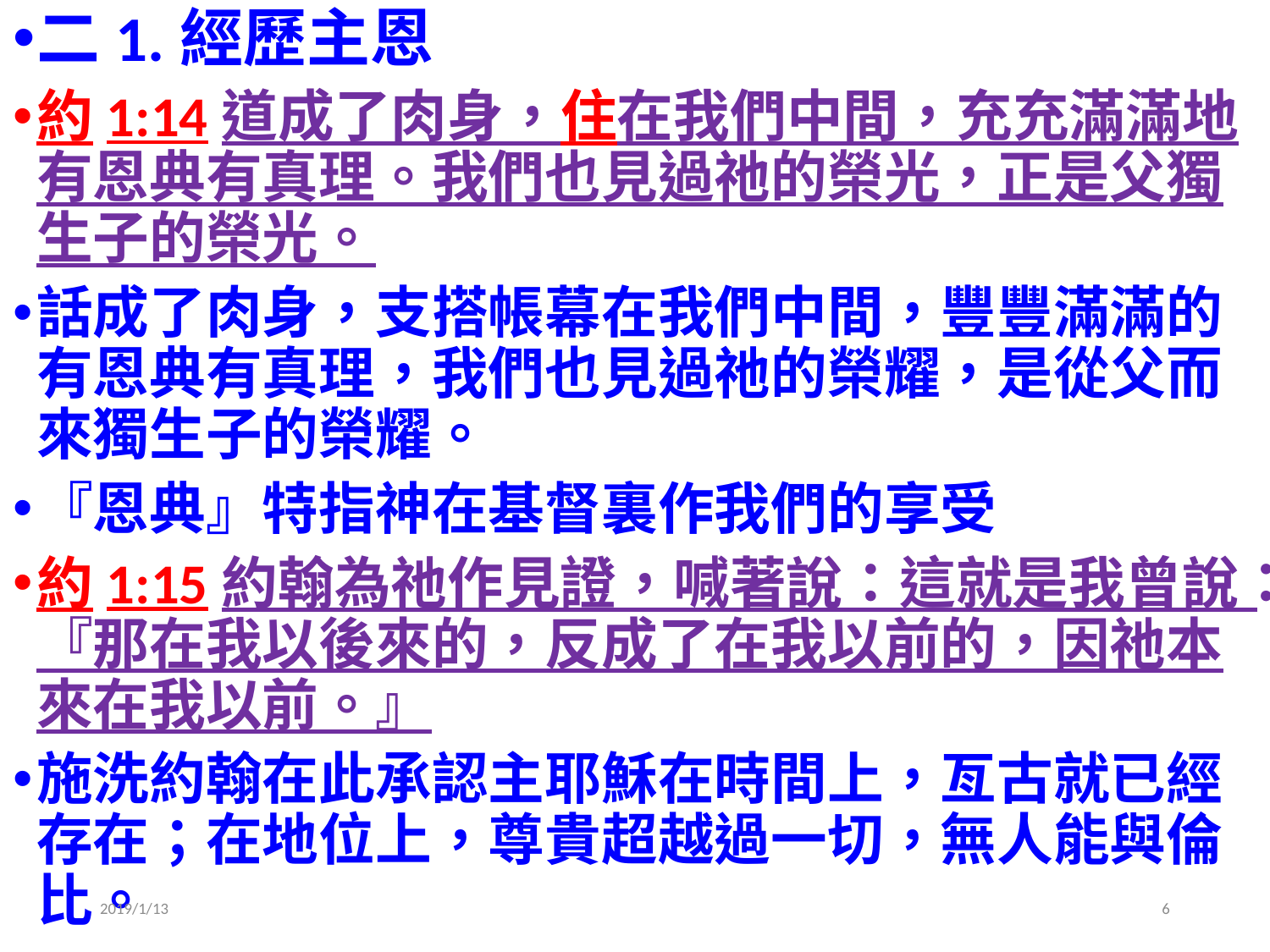

二1.經歷主恩
約1:14道成了肉身，住在我們中間，充充滿滿地有恩典有真理。我們也見過祂的榮光，正是父獨生子的榮光。
話成了肉身，支搭帳幕在我們中間，豐豐滿滿的有恩典有真理，我們也見過祂的榮耀，是從父而來獨生子的榮耀。
『恩典』特指神在基督裏作我們的享受
約1:15約翰為祂作見證，喊著說：這就是我曾說：『那在我以後來的，反成了在我以前的，因祂本來在我以前。』
施洗約翰在此承認主耶穌在時間上，亙古就已經存在；在地位上，尊貴超越過一切，無人能與倫比。

2019/1/13
6